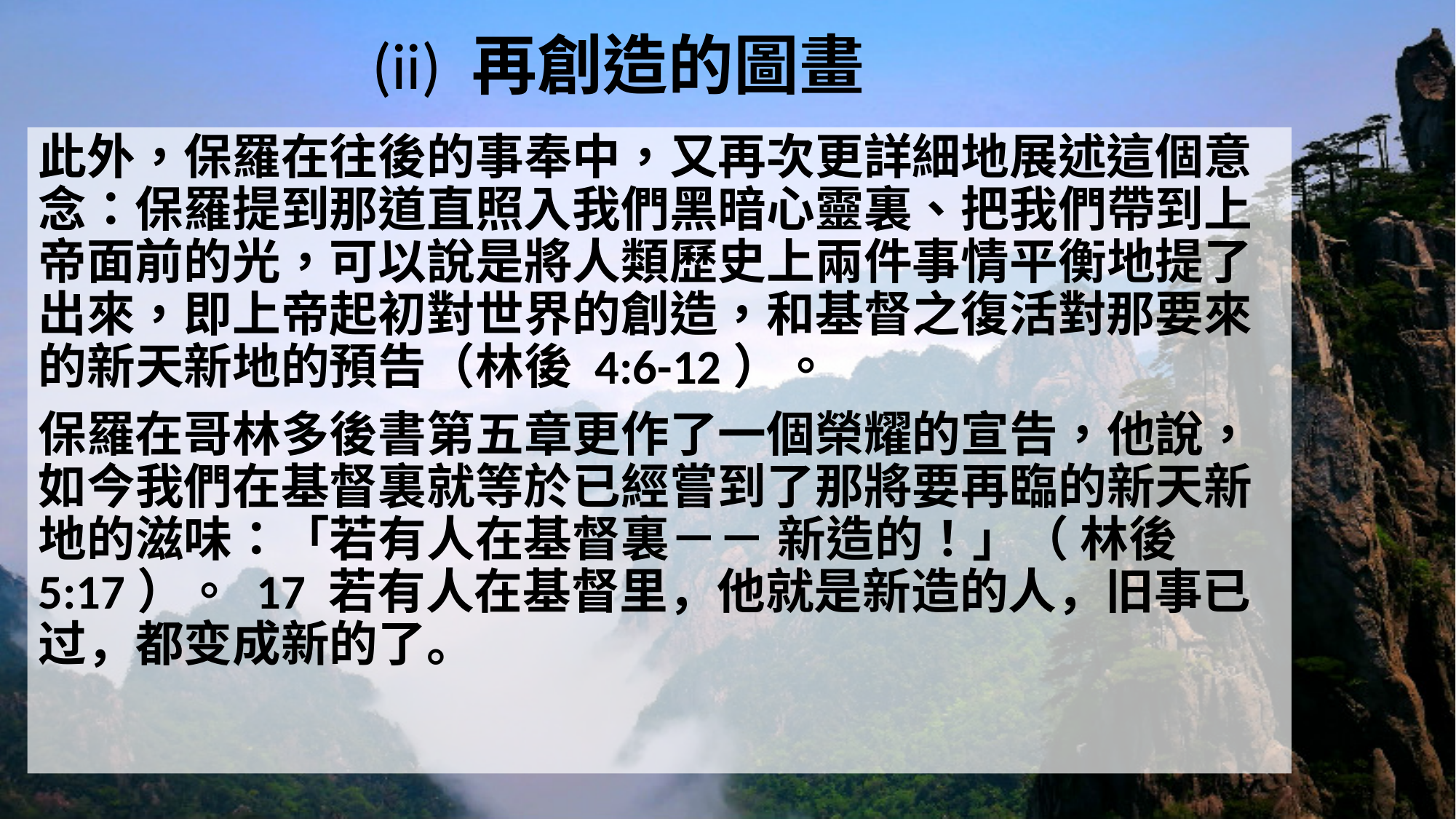

# (ii) 再創造的圖畫
此外，保羅在往後的事奉中，又再次更詳細地展述這個意念：保羅提到那道直照入我們黑暗心靈裏、把我們帶到上帝面前的光，可以說是將人類歷史上兩件事情平衡地提了出來，即上帝起初對世界的創造，和基督之復活對那要來的新天新地的預告（林後 4:6-12）。
保羅在哥林多後書第五章更作了一個榮耀的宣告，他說，如今我們在基督裏就等於已經嘗到了那將要再臨的新天新地的滋味：「若有人在基督裏－－ 新造的！」（ 林後 5:17）。 17 若有人在基督里，他就是新造的人，旧事已过，都变成新的了。